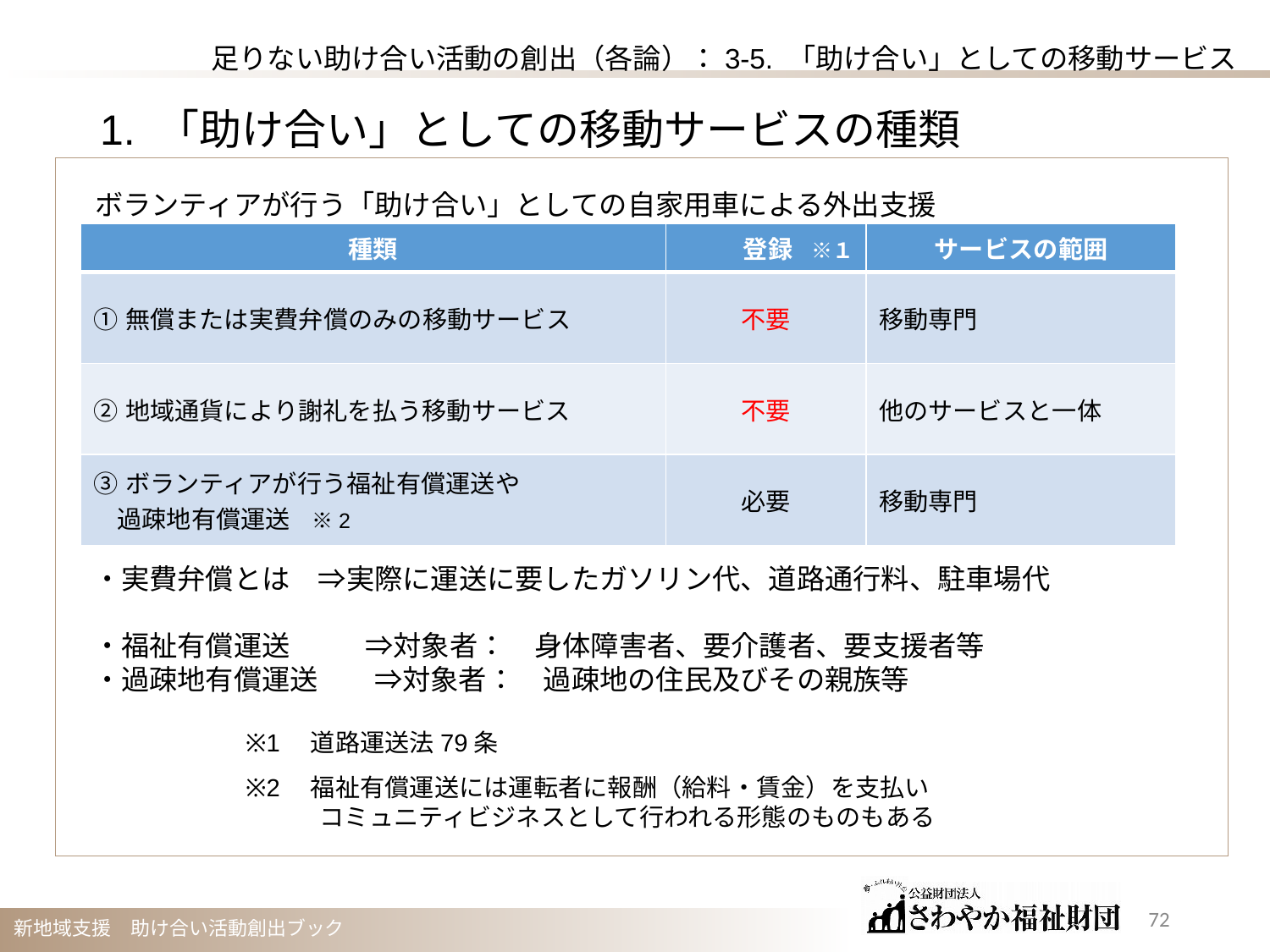

足りない助け合い活動の創出（各論）：3-5. 「助け合い」としての移動サービス
1. 「助け合い」としての移動サービスの種類

ボランティアが行う「助け合い」としての自家用車による外出支援
| 種類 | 登録　※１ | サービスの範囲 |
| --- | --- | --- |
| ①無償または実費弁償のみの移動サービス | 不要 | 移動専門 |
| ②地域通貨により謝礼を払う移動サービス | 不要 | 他のサービスと一体 |
| ③ボランティアが行う福祉有償運送や 過疎地有償運送　※2 | 必要 | 移動専門 |
・実費弁償とは　⇒実際に運送に要したガソリン代、道路通行料、駐車場代

・福祉有償運送　  　 ⇒対象者：　身体障害者、要介護者、要支援者等
・過疎地有償運送　　⇒対象者：　過疎地の住民及びその親族等
※1　道路運送法79条
※2　福祉有償運送には運転者に報酬（給料・賃金）を支払い
　　　コミュニティビジネスとして行われる形態のものもある
72